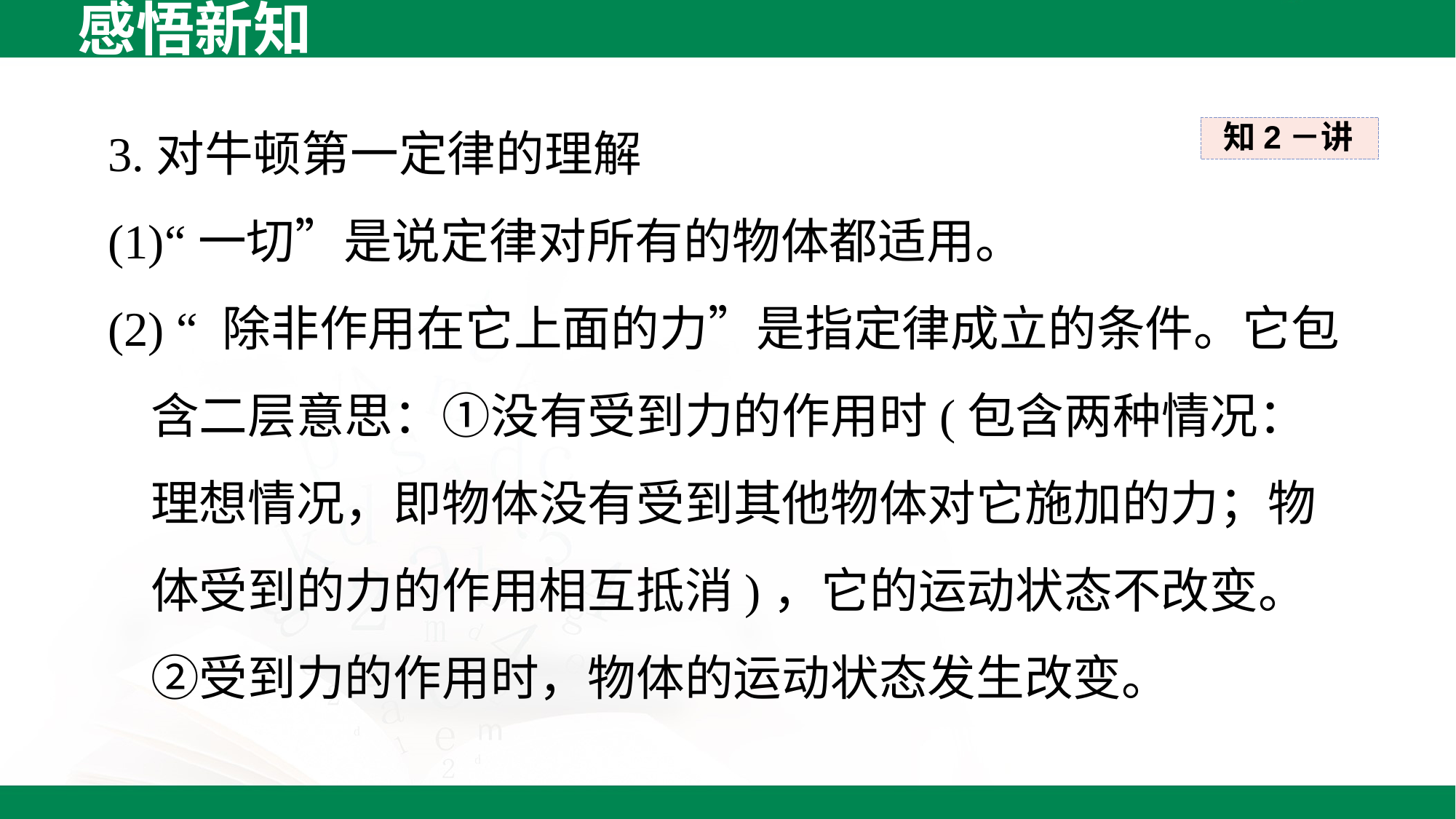

感悟新知
3.对牛顿第一定律的理解
(1)“一切”是说定律对所有的物体都适用。
(2) “ 除非作用在它上面的力”是指定律成立的条件。它包含二层意思：①没有受到力的作用时(包含两种情况：理想情况，即物体没有受到其他物体对它施加的力；物体受到的力的作用相互抵消)，它的运动状态不改变。②受到力的作用时，物体的运动状态发生改变。
知2－讲